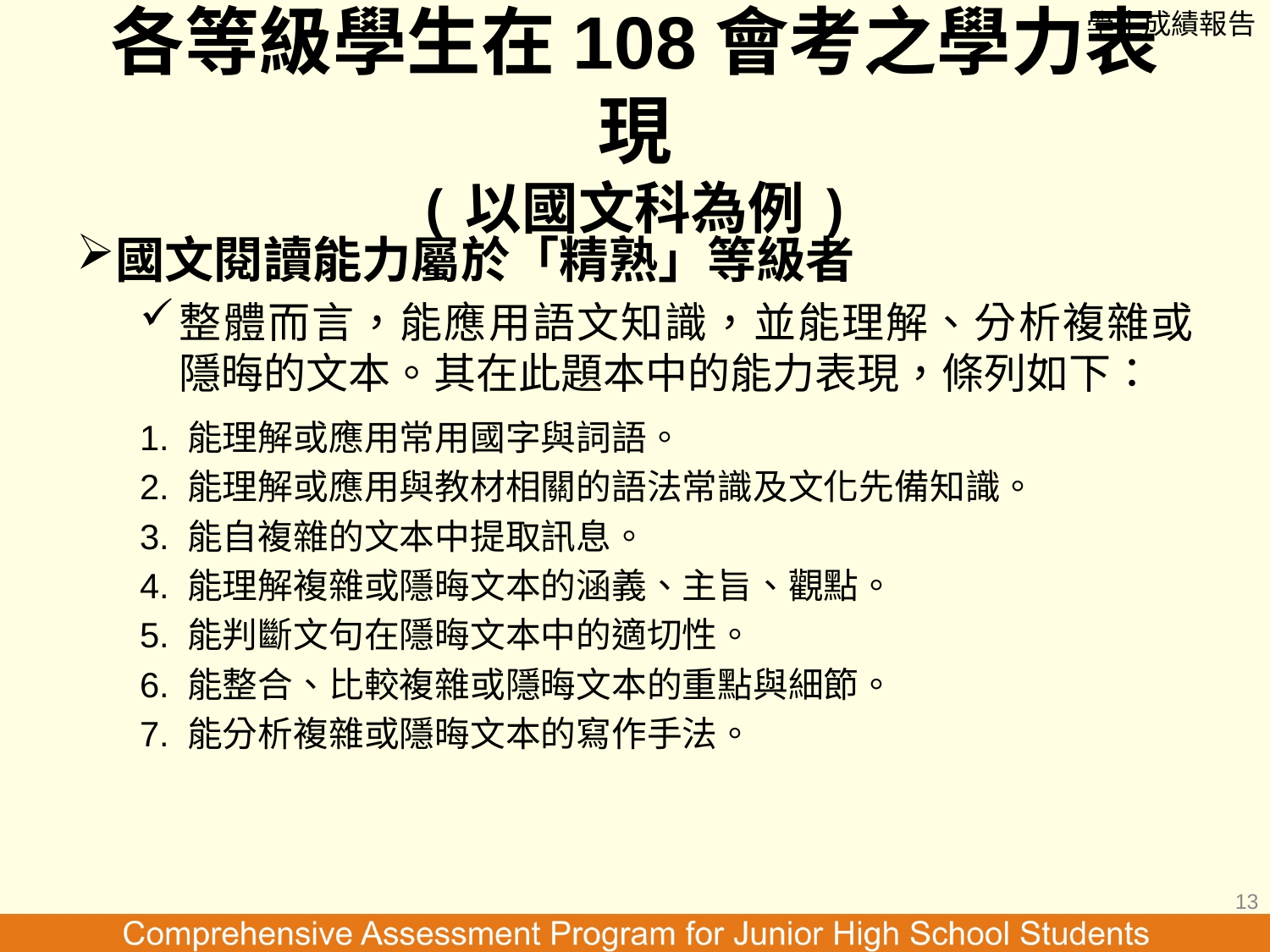

學生成績報告
# 各等級學生在108會考之學力表現 (以國文科為例)
國文閱讀能力屬於「精熟」等級者
整體而言，能應用語文知識，並能理解、分析複雜或隱晦的文本。其在此題本中的能力表現，條列如下：
能理解或應用常用國字與詞語。
能理解或應用與教材相關的語法常識及文化先備知識。
能自複雜的文本中提取訊息。
能理解複雜或隱晦文本的涵義、主旨、觀點。
能判斷文句在隱晦文本中的適切性。
能整合、比較複雜或隱晦文本的重點與細節。
能分析複雜或隱晦文本的寫作手法。

13